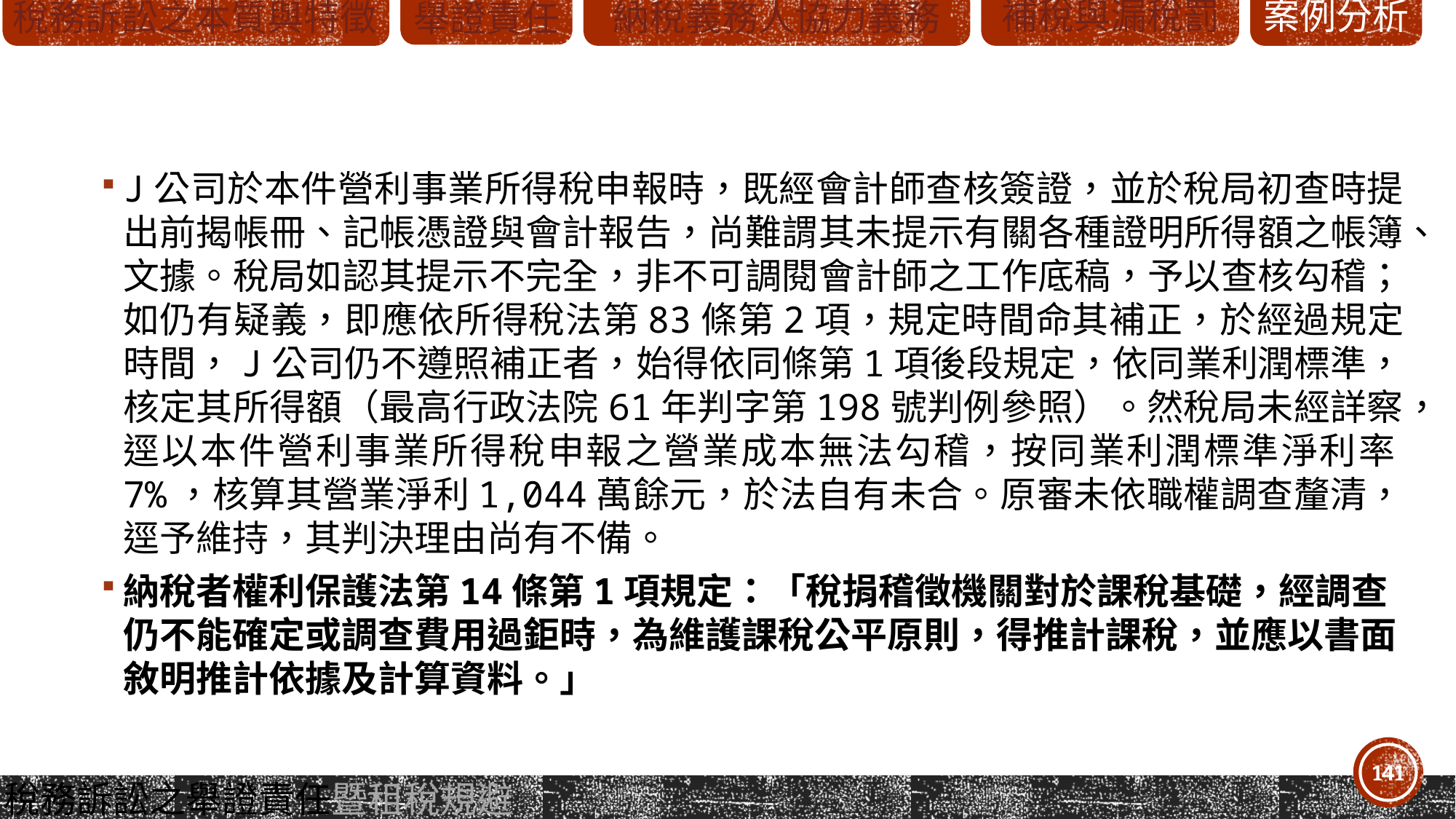

#

J公司於本件營利事業所得稅申報時，既經會計師查核簽證，並於稅局初查時提出前揭帳冊、記帳憑證與會計報告，尚難謂其未提示有關各種證明所得額之帳簿、文據。稅局如認其提示不完全，非不可調閱會計師之工作底稿，予以查核勾稽；如仍有疑義，即應依所得稅法第83條第2項，規定時間命其補正，於經過規定時間，J公司仍不遵照補正者，始得依同條第1項後段規定，依同業利潤標準，核定其所得額（最高行政法院61年判字第198號判例參照）。然稅局未經詳察，逕以本件營利事業所得稅申報之營業成本無法勾稽，按同業利潤標準淨利率7%，核算其營業淨利1,044萬餘元，於法自有未合。原審未依職權調查釐清，逕予維持，其判決理由尚有不備。
納稅者權利保護法第14條第1項規定：「稅捐稽徵機關對於課稅基礎，經調查仍不能確定或調查費用過鉅時，為維護課稅公平原則，得推計課稅，並應以書面敘明推計依據及計算資料。」
141